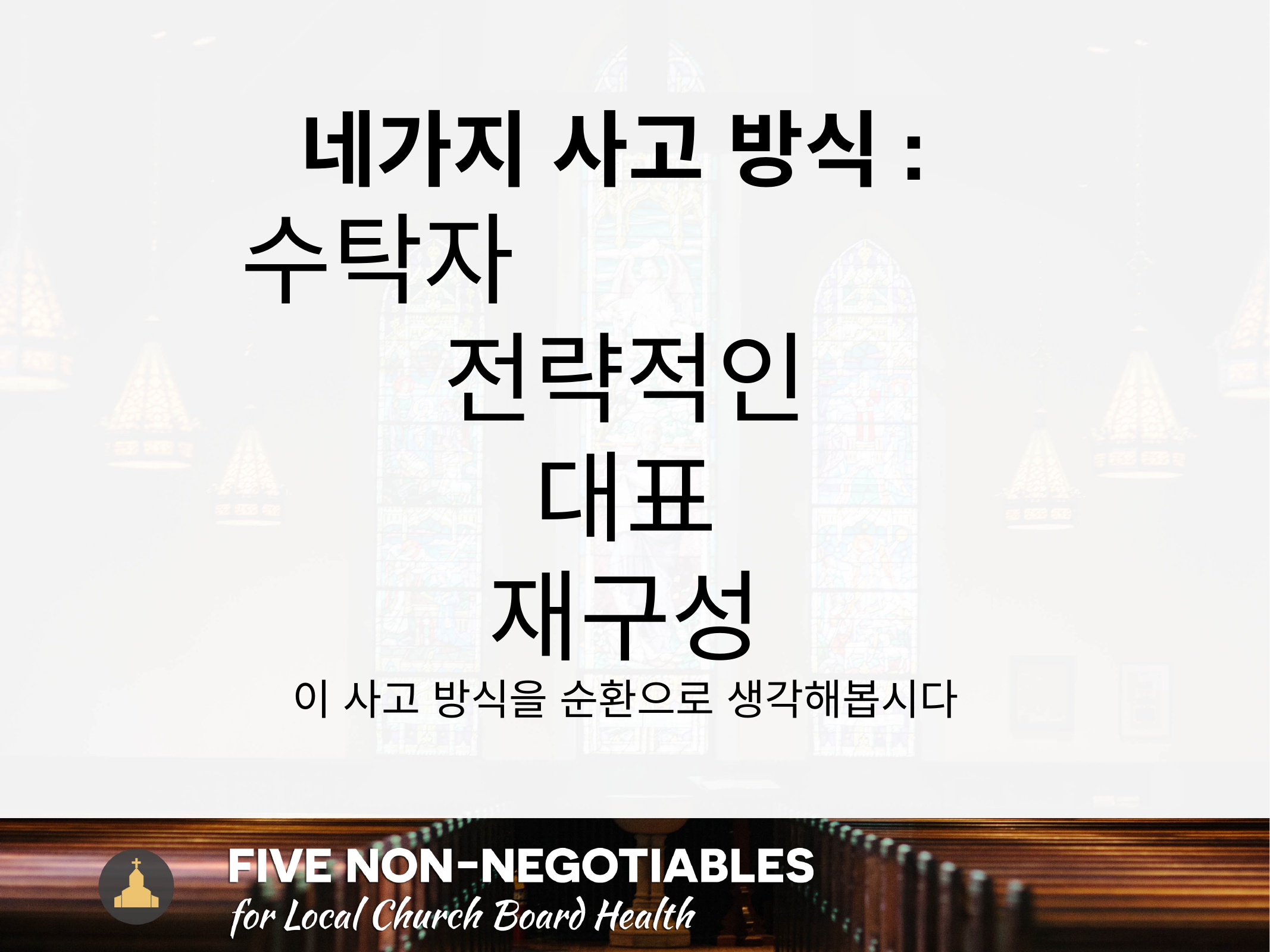

네가지 사고 방식:
수탁자
전략적인
대표
재구성
이 사고 방식을 순환으로 생각해봅시다